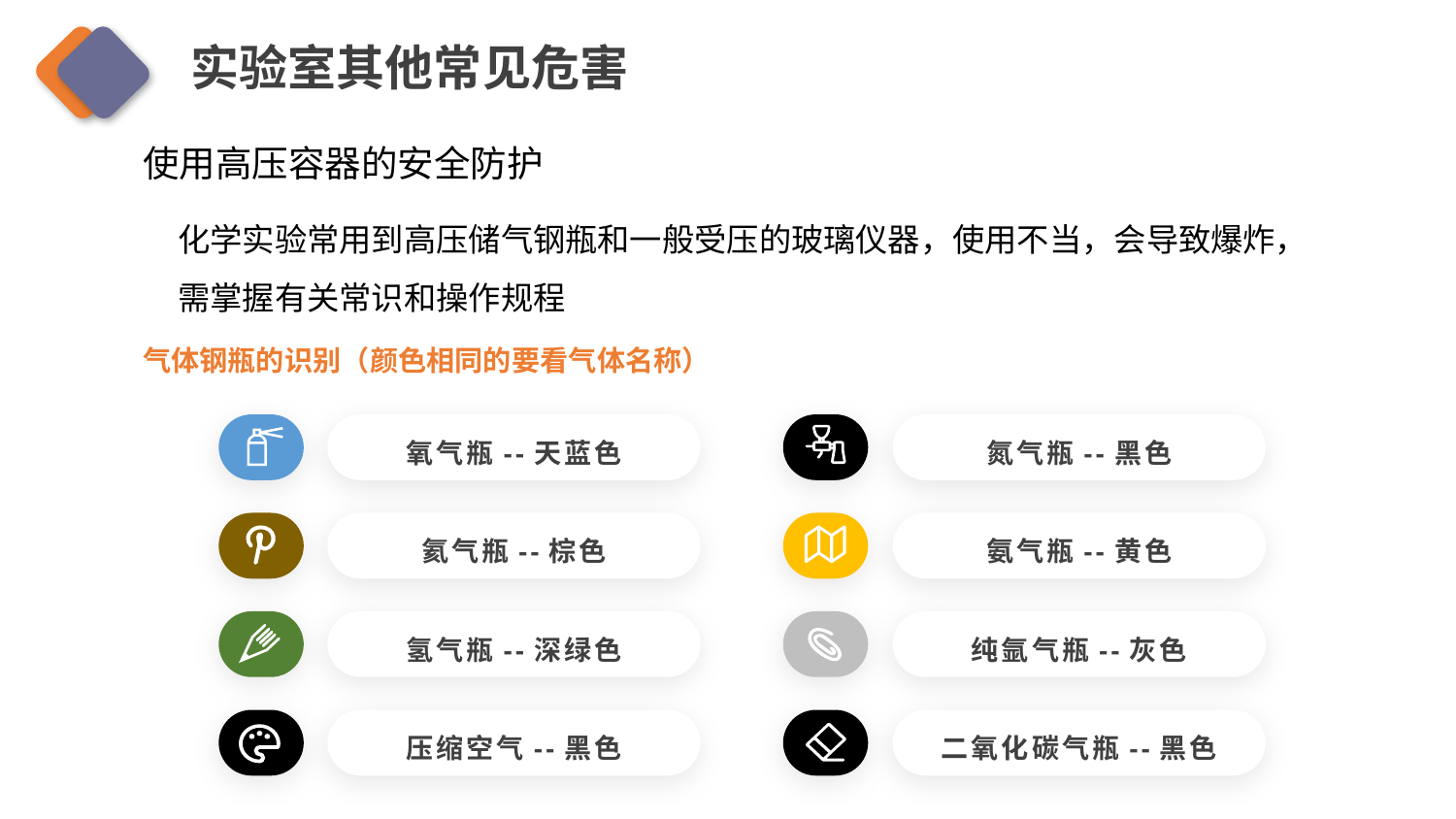

实验室其他常见危害
使用高压容器的安全防护
化学实验常用到高压储气钢瓶和一般受压的玻璃仪器，使用不当，会导致爆炸，需掌握有关常识和操作规程
气体钢瓶的识别（颜色相同的要看气体名称）

氧气瓶--天蓝色
氮气瓶--黑色

氦气瓶--棕色
氨气瓶--黄色

氢气瓶--深绿色
纯氩气瓶--灰色

压缩空气--黑色
二氧化碳气瓶--黑色